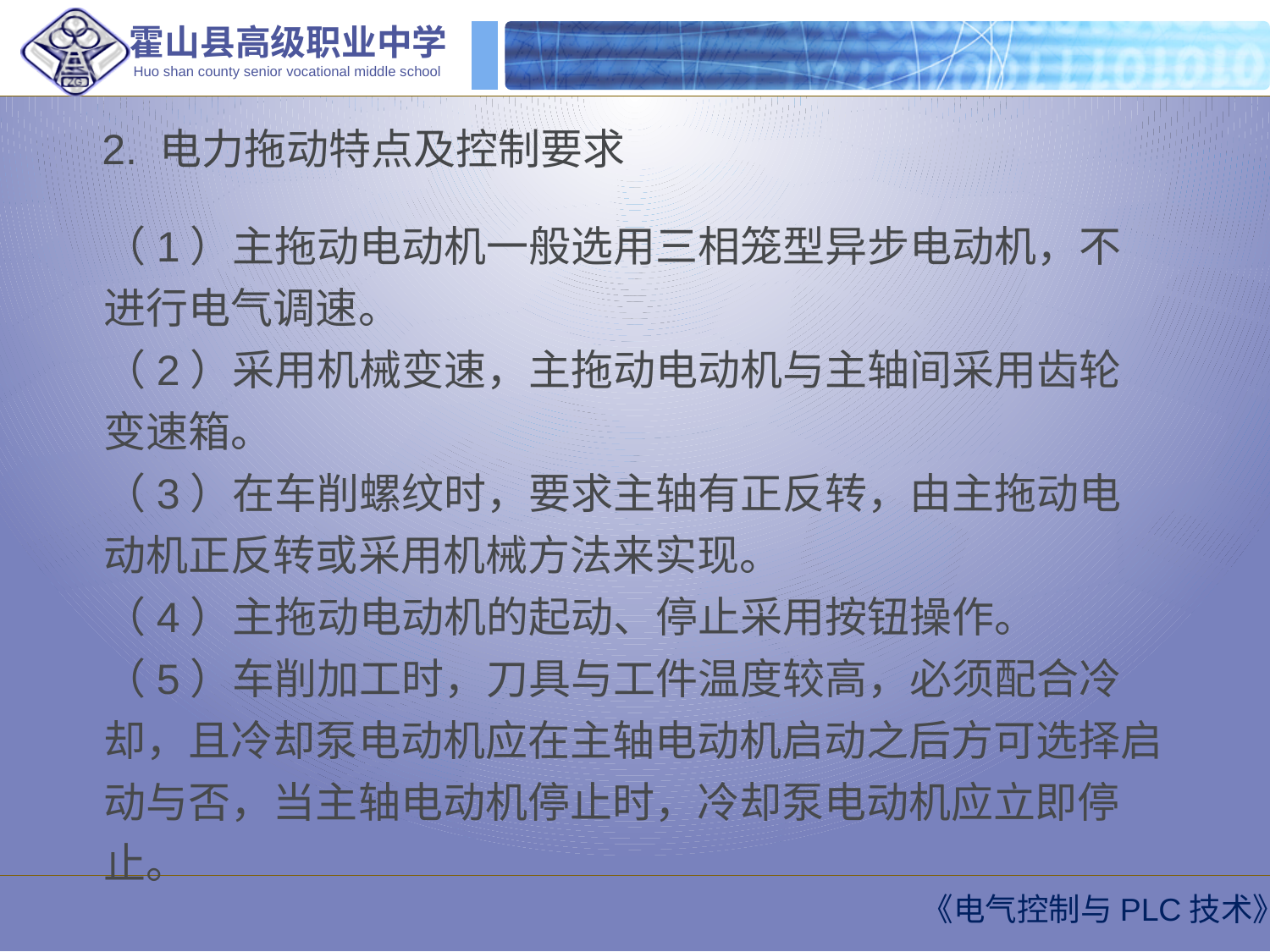

2. 电力拖动特点及控制要求
（1）主拖动电动机一般选用三相笼型异步电动机，不进行电气调速。
（2）采用机械变速，主拖动电动机与主轴间采用齿轮变速箱。
（3）在车削螺纹时，要求主轴有正反转，由主拖动电动机正反转或采用机械方法来实现。
（4）主拖动电动机的起动、停止采用按钮操作。
（5）车削加工时，刀具与工件温度较高，必须配合冷却，且冷却泵电动机应在主轴电动机启动之后方可选择启动与否，当主轴电动机停止时，冷却泵电动机应立即停止。